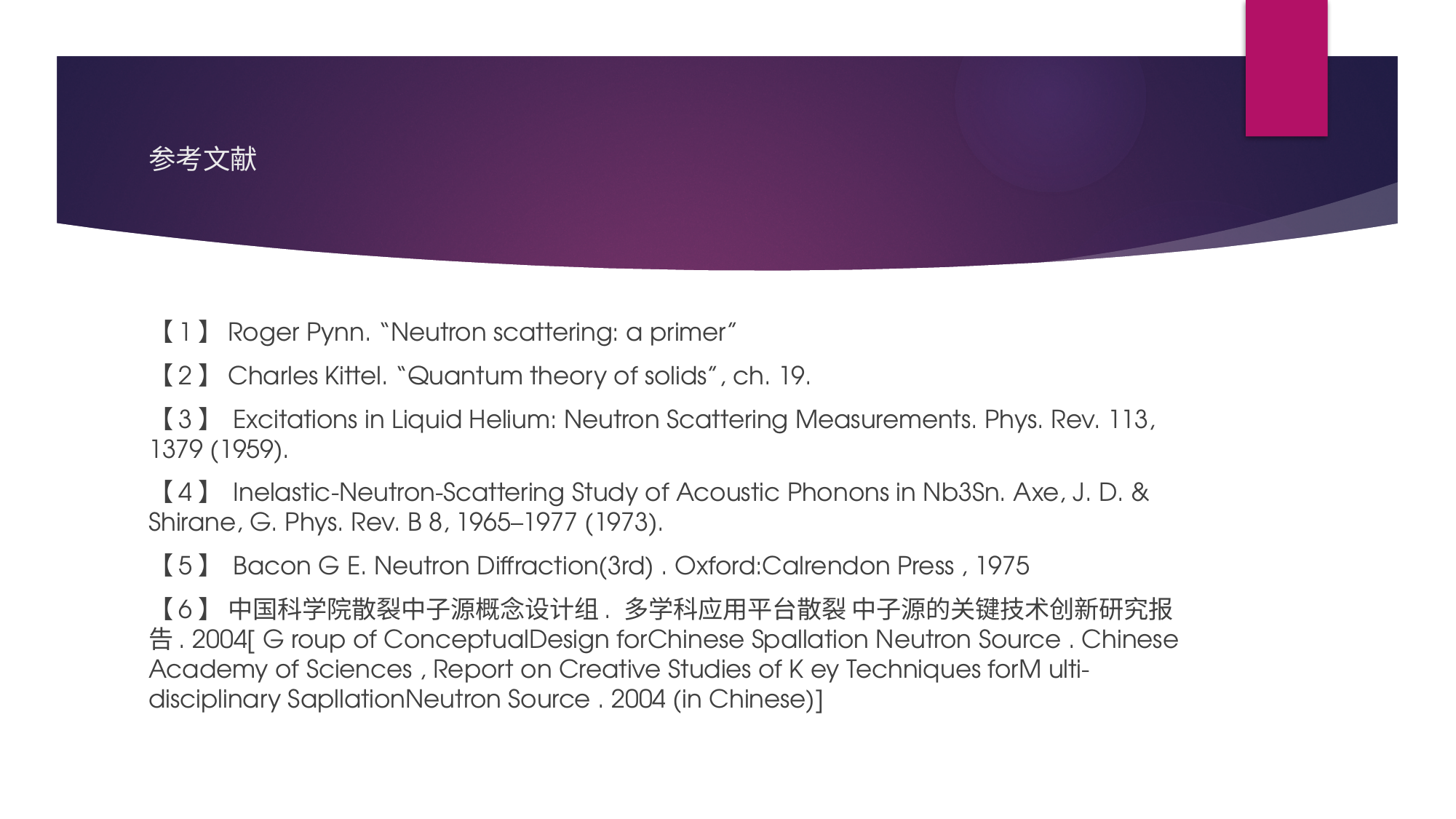

# 参考文献
【1】Roger Pynn. “Neutron scattering: a primer”
【2】Charles Kittel. “Quantum theory of solids”, ch. 19.
【3】 Excitations in Liquid Helium: Neutron Scattering Measurements. Phys. Rev. 113, 1379 (1959).
【4】 Inelastic-Neutron-Scattering Study of Acoustic Phonons in Nb3Sn. Axe, J. D. & Shirane, G. Phys. Rev. B 8, 1965–1977 (1973).
【5】 Bacon G E. Neutron Diffraction(3rd) . Oxford:Calrendon Press , 1975
【6】 中国科学院散裂中子源概念设计组. 多学科应用平台散裂 中子源的关键技术创新研究报告. 2004[ G roup of ConceptualDesign forChinese Spallation Neutron Source . Chinese Academy of Sciences , Report on Creative Studies of K ey Techniques forM ulti- disciplinary SapllationNeutron Source . 2004 (in Chinese)]